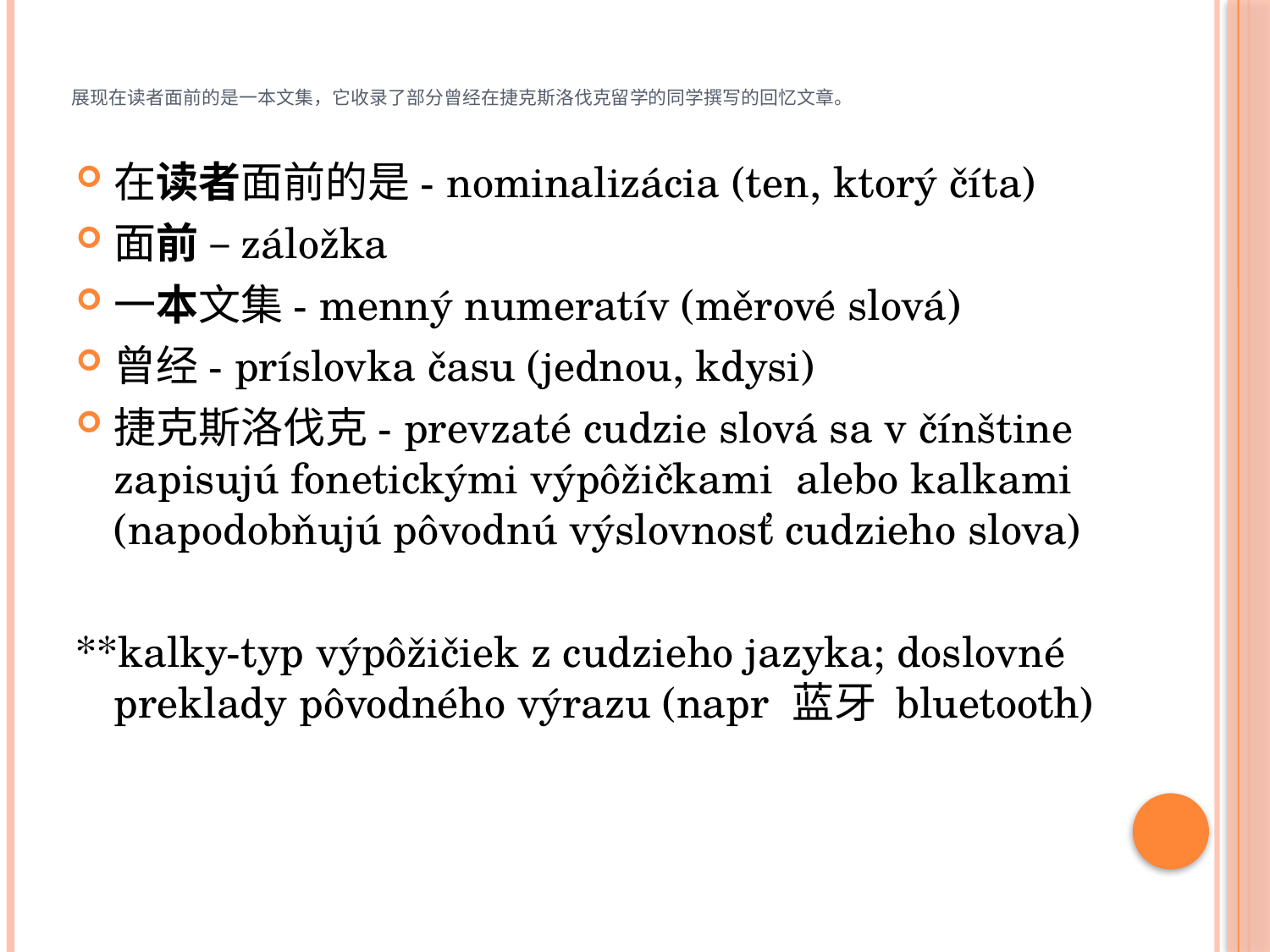

# 展现在读者面前的是一本文集，它收录了部分曾经在捷克斯洛伐克留学的同学撰写的回忆文章。
在读者面前的是- nominalizácia (ten, ktorý číta)
面前 –záložka
一本文集- menný numeratív (měrové slová)
曾经- príslovka času (jednou, kdysi)
捷克斯洛伐克- prevzaté cudzie slová sa v čínštine zapisujú fonetickými výpôžičkami  alebo kalkami (napodobňujú pôvodnú výslovnosť cudzieho slova)

**kalky-typ výpôžičiek z cudzieho jazyka; doslovné preklady pôvodného výrazu (napr 蓝牙 bluetooth)